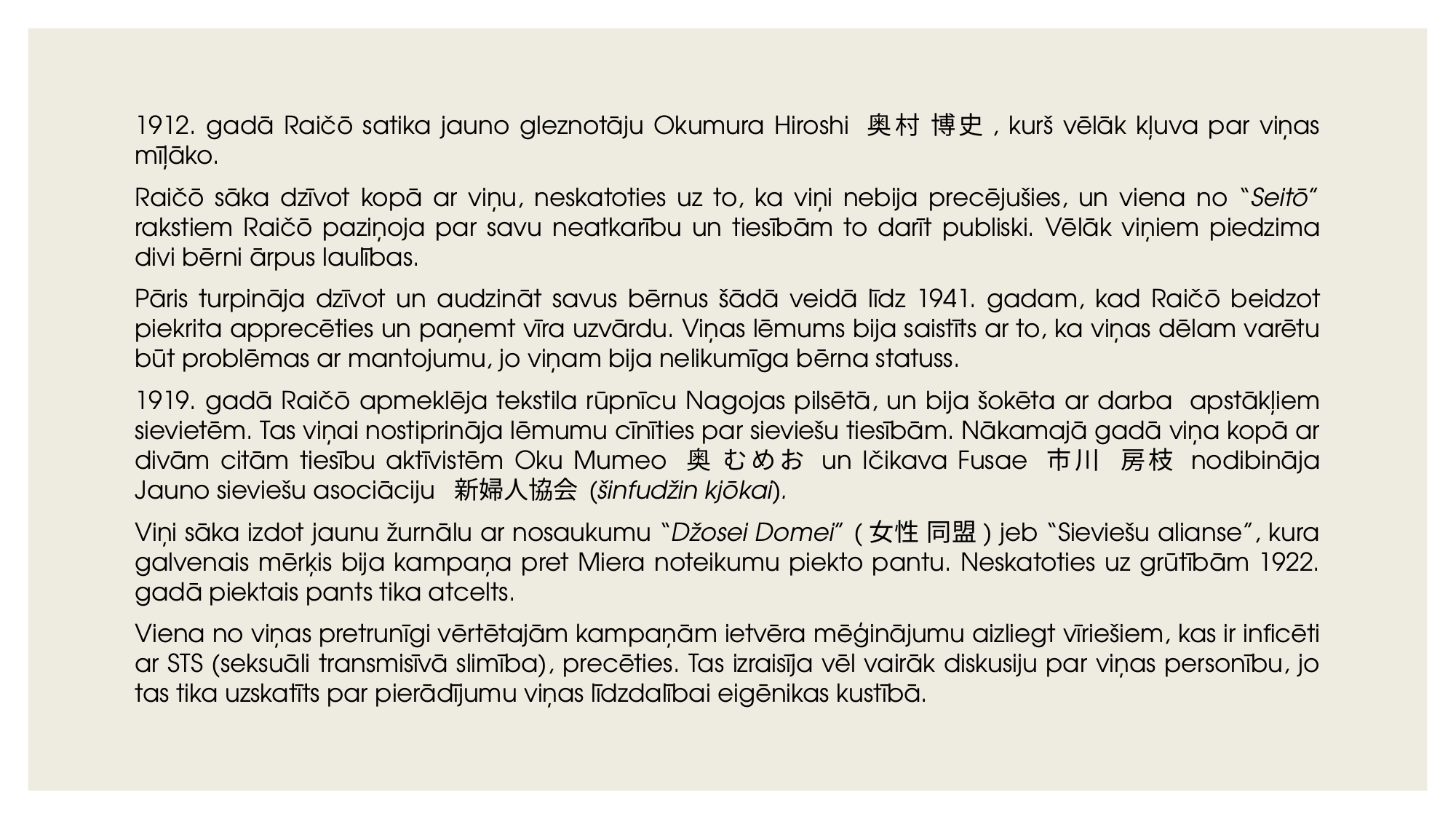

1912. gadā Raičō satika jauno gleznotāju Okumura Hiroshi 奥村 博史, kurš vēlāk kļuva par viņas mīļāko.
Raičō sāka dzīvot kopā ar viņu, neskatoties uz to, ka viņi nebija precējušies, un viena no “Seitō” rakstiem Raičō paziņoja par savu neatkarību un tiesībām to darīt publiski. Vēlāk viņiem piedzima divi bērni ārpus laulības.
Pāris turpināja dzīvot un audzināt savus bērnus šādā veidā līdz 1941. gadam, kad Raičō beidzot piekrita apprecēties un paņemt vīra uzvārdu. Viņas lēmums bija saistīts ar to, ka viņas dēlam varētu būt problēmas ar mantojumu, jo viņam bija nelikumīga bērna statuss.
1919. gadā Raičō apmeklēja tekstila rūpnīcu Nagojas pilsētā, un bija šokēta ar darba  apstākļiem sievietēm. Tas viņai nostiprināja lēmumu cīnīties par sieviešu tiesībām. Nākamajā gadā viņa kopā ar divām citām tiesību aktīvistēm Oku Mumeo 奥 むめお un Ičikava Fusae 市川  房枝 nodibināja Jauno sieviešu asociāciju  新婦人協会 (šinfudžin kjōkai).
Viņi sāka izdot jaunu žurnālu ar nosaukumu “Džosei Domei” (女性 同盟) jeb “Sieviešu alianse”, kura galvenais mērķis bija kampaņa pret Miera noteikumu piekto pantu. Neskatoties uz grūtībām 1922. gadā piektais pants tika atcelts.
Viena no viņas pretrunīgi vērtētajām kampaņām ietvēra mēģinājumu aizliegt vīriešiem, kas ir inficēti ar STS (seksuāli transmisīvā slimība), precēties. Tas izraisīja vēl vairāk diskusiju par viņas personību, jo tas tika uzskatīts par pierādījumu viņas līdzdalībai eigēnikas kustībā.